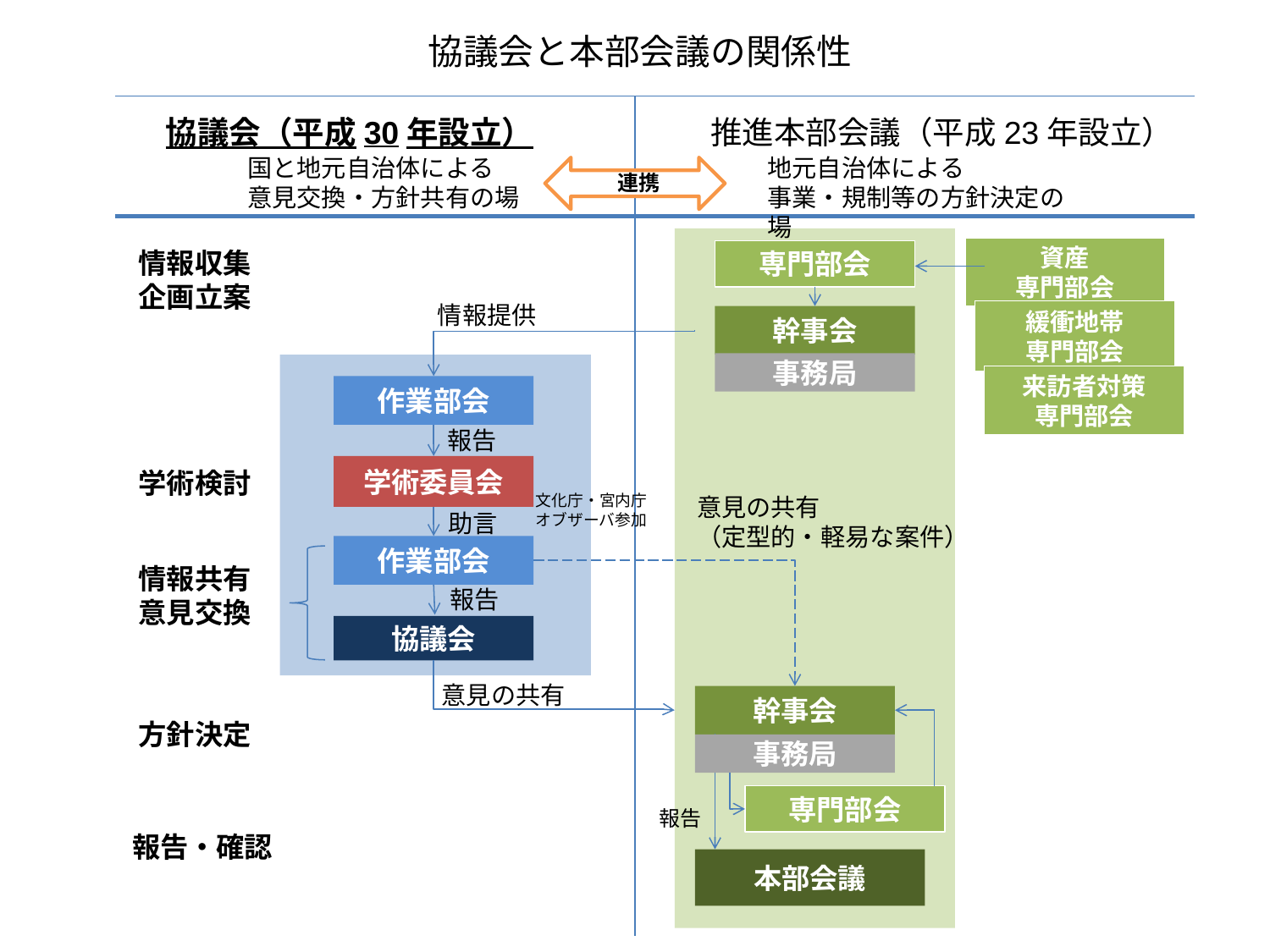

協議会と本部会議の関係性
協議会（平成30年設立）
推進本部会議（平成23年設立）
国と地元自治体による
意見交換・方針共有の場
地元自治体による
事業・規制等の方針決定の場

連携

資産
専門部会
情報収集
企画立案
専門部会
情報提供
緩衝地帯
専門部会
幹事会
事務局

来訪者対策
専門部会
作業部会
報告
学術委員会
学術検討
文化庁・宮内庁
オブザーバ参加
意見の共有
（定型的・軽易な案件）
助言
作業部会

情報共有
意見交換
報告
協議会
意見の共有
幹事会
方針決定
事務局
専門部会
報告
報告・確認
本部会議